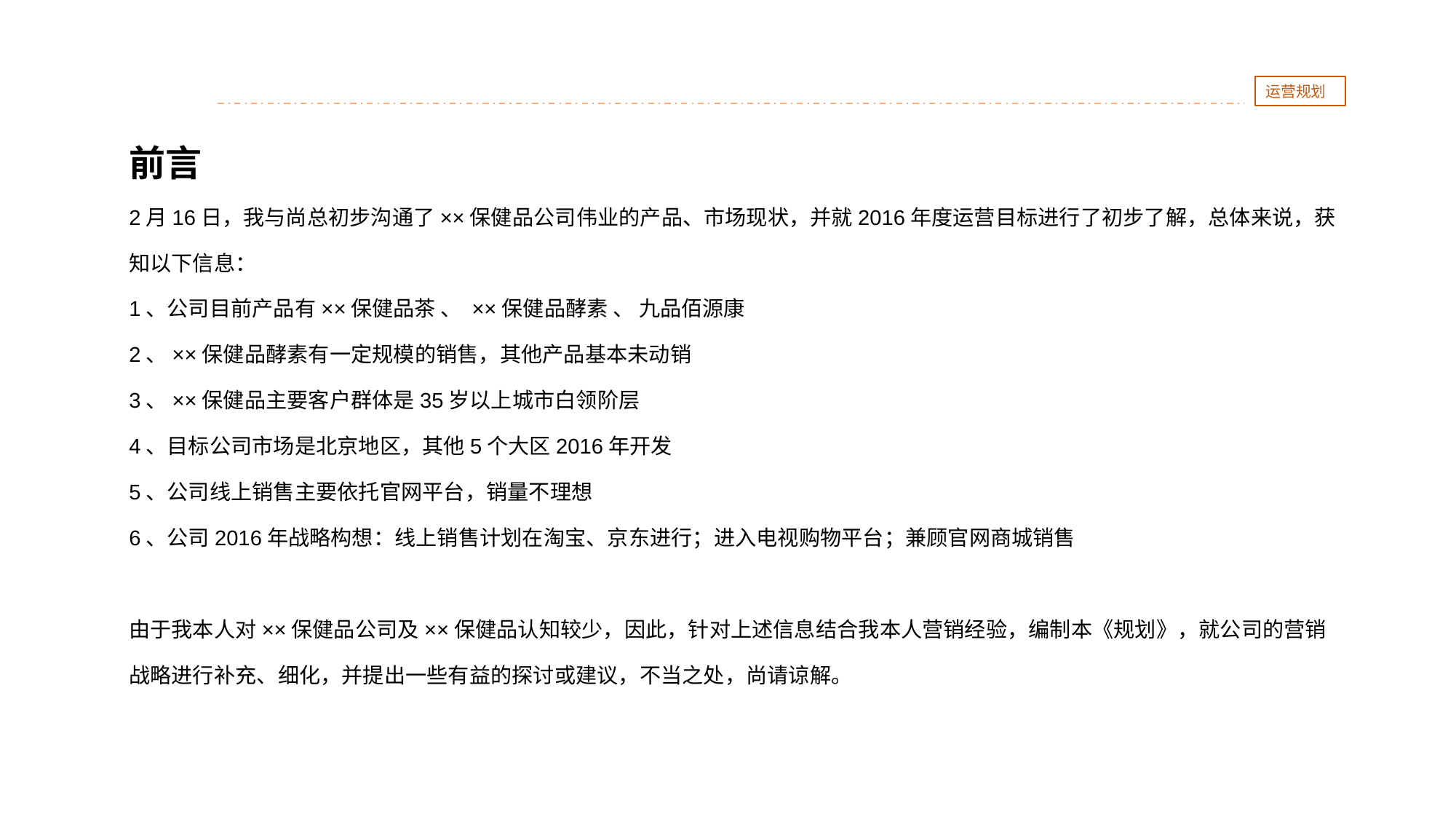

运营规划
前言
2月16日，我与尚总初步沟通了××保健品公司伟业的产品、市场现状，并就2016年度运营目标进行了初步了解，总体来说，获知以下信息：
1、公司目前产品有××保健品茶 、 ××保健品酵素 、 九品佰源康
2、××保健品酵素有一定规模的销售，其他产品基本未动销
3、××保健品主要客户群体是35岁以上城市白领阶层
4、目标公司市场是北京地区，其他5个大区2016年开发
5、公司线上销售主要依托官网平台，销量不理想
6、公司2016年战略构想：线上销售计划在淘宝、京东进行；进入电视购物平台；兼顾官网商城销售

由于我本人对××保健品公司及××保健品认知较少，因此，针对上述信息结合我本人营销经验，编制本《规划》，就公司的营销战略进行补充、细化，并提出一些有益的探讨或建议，不当之处，尚请谅解。